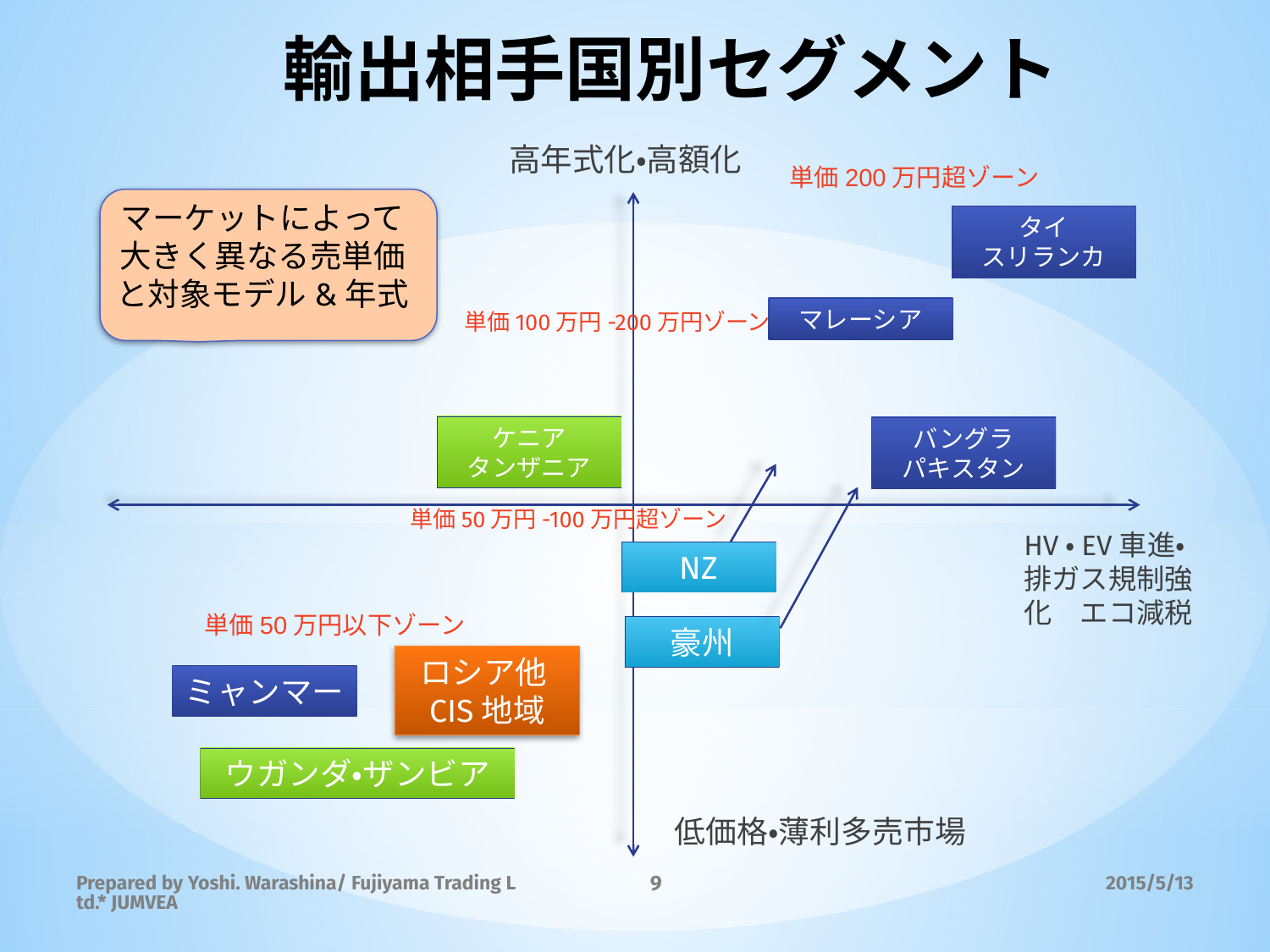

# 輸出相手国別セグメント
高年式化・高額化

単価200万円超ゾーン

マーケットによって大きく異なる売単価と対象モデル&年式
タイ
スリランカ
マレーシア
単価100万円-200万円ゾーン

ケニア
タンザニア
バングラ
パキスタン
単価50万円-100万円超ゾーン

HV・EV車進・排ガス規制強化　エコ減税

NZ
単価50万円以下ゾーン

豪州
ロシア他CIS地域
ミャンマー
ウガンダ・ザンビア
低価格・薄利多売市場

Prepared by Yoshi. Warashina/ Fujiyama Trading Ltd.* JUMVEA
9
2015/5/13